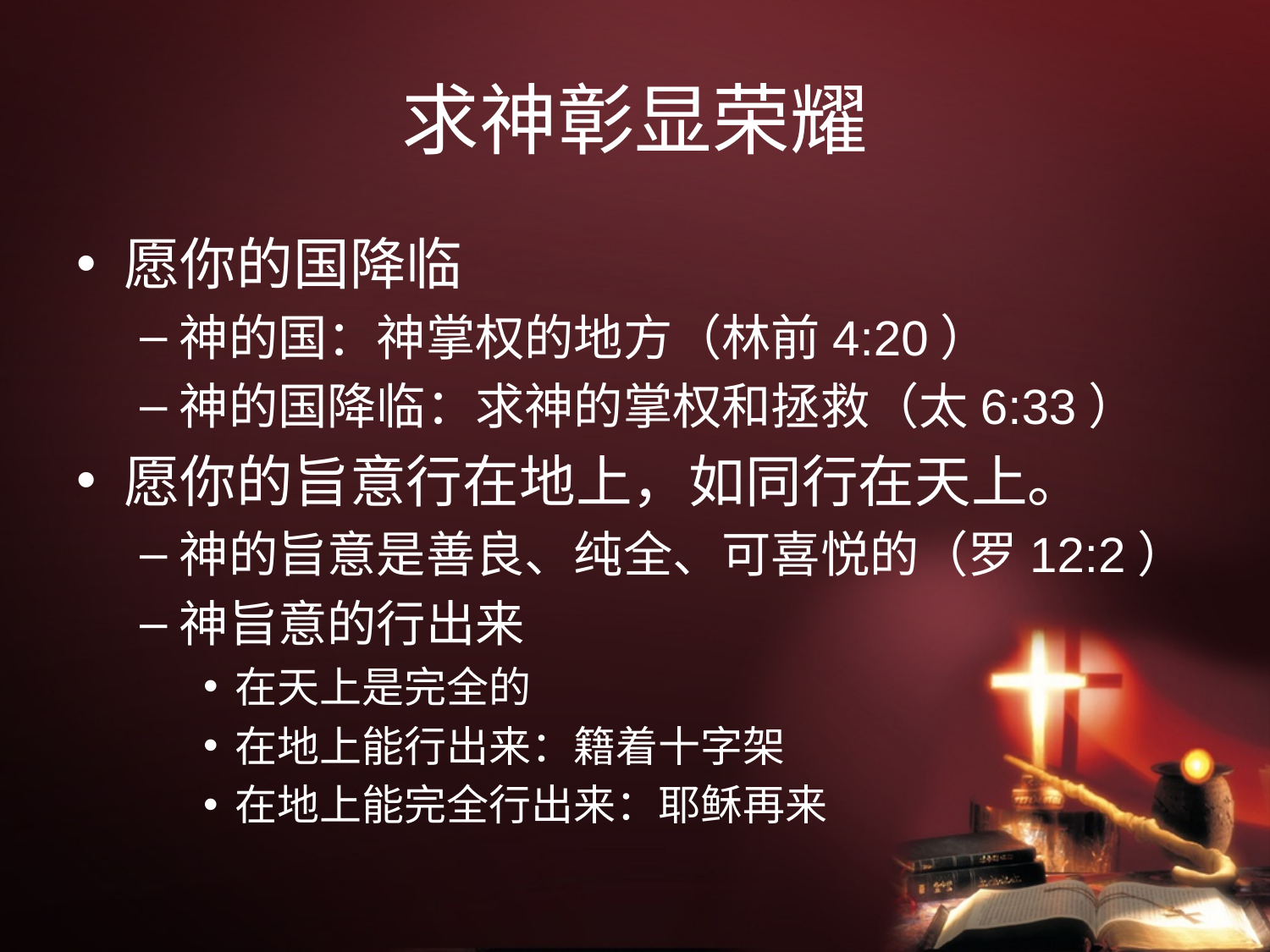

# 求神彰显荣耀
愿你的国降临
神的国：神掌权的地方（林前4:20）
神的国降临：求神的掌权和拯救（太6:33）
愿你的旨意行在地上，如同行在天上。
神的旨意是善良、纯全、可喜悦的（罗12:2）
神旨意的行出来
在天上是完全的
在地上能行出来：籍着十字架
在地上能完全行出来：耶稣再来